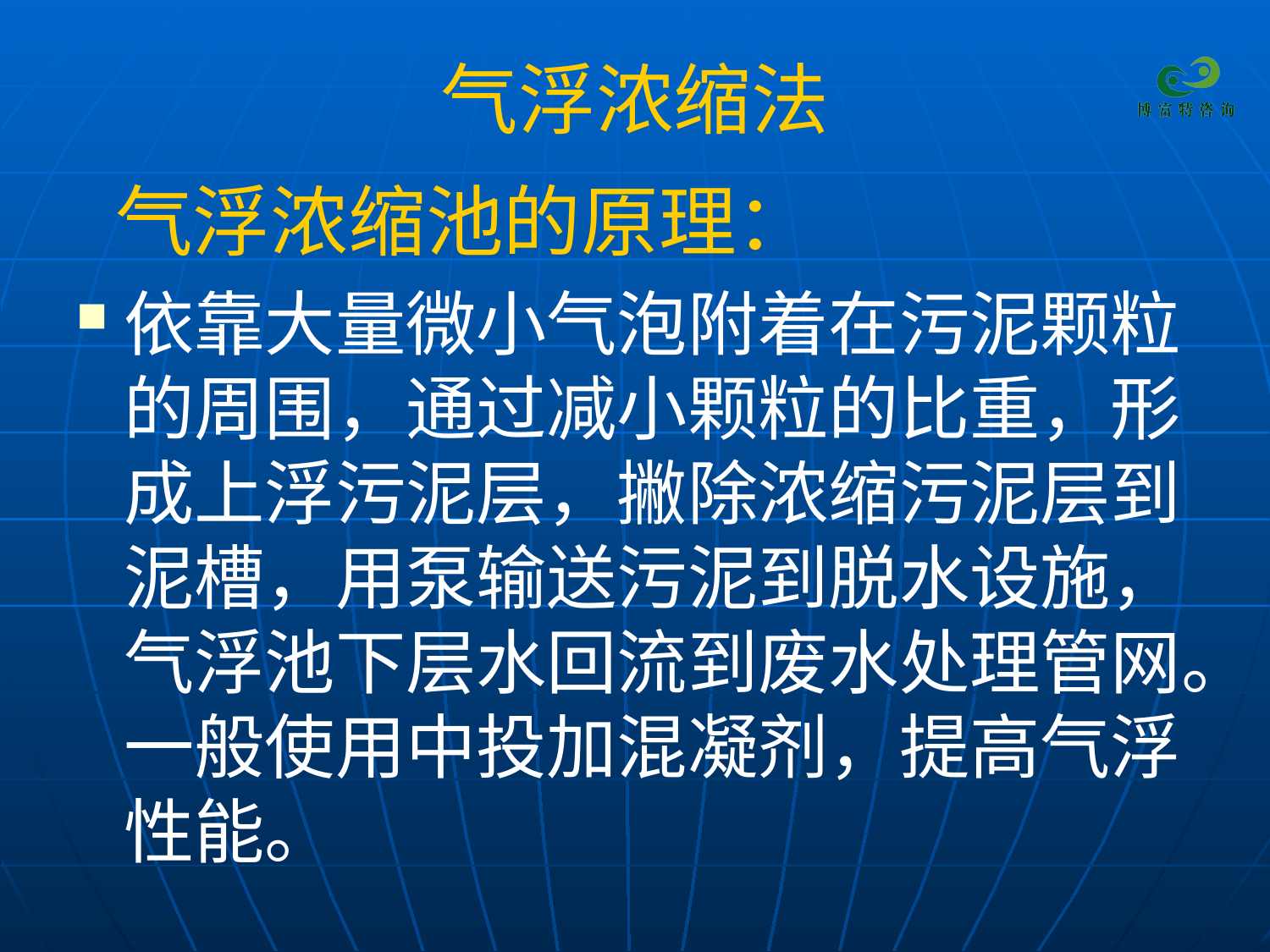

# 气浮浓缩法
  气浮浓缩池的原理：
依靠大量微小气泡附着在污泥颗粒的周围，通过减小颗粒的比重，形成上浮污泥层，撇除浓缩污泥层到泥槽，用泵输送污泥到脱水设施，气浮池下层水回流到废水处理管网。一般使用中投加混凝剂，提高气浮性能。